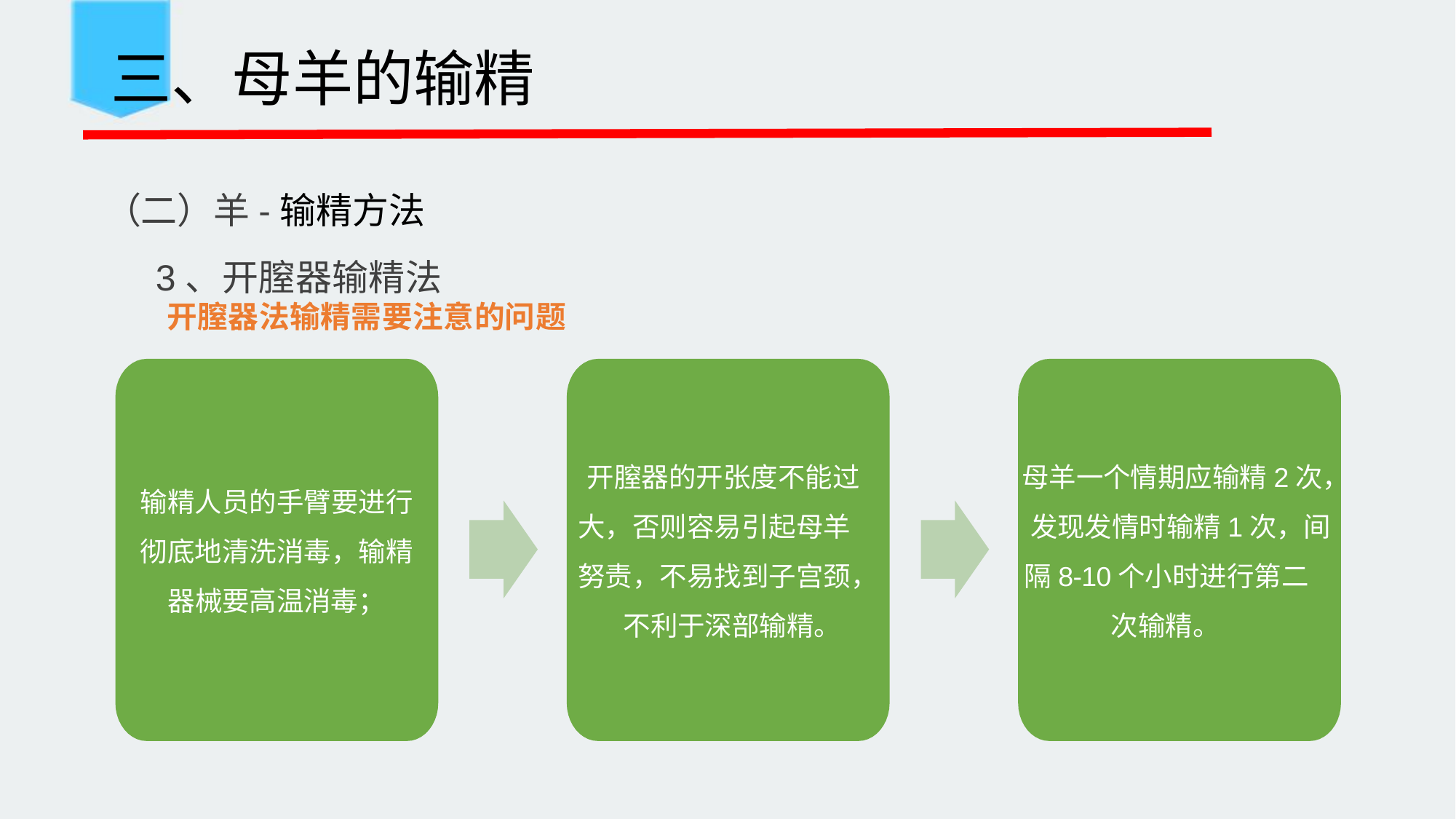

三、母羊的输精
  （二）羊-输精方法
       3、开膣器输精法

开膣器法输精需要注意的问题

开膣器的开张度不能过 大，否则容易引起母羊 努责，不易找到子宫颈，
不利于深部输精。
母羊一个情期应输精2次， 发现发情时输精1次，间 隔8-10个小时进行第二
次输精。
输精人员的手臂要进行 彻底地清洗消毒，输精 器械要高温消毒；